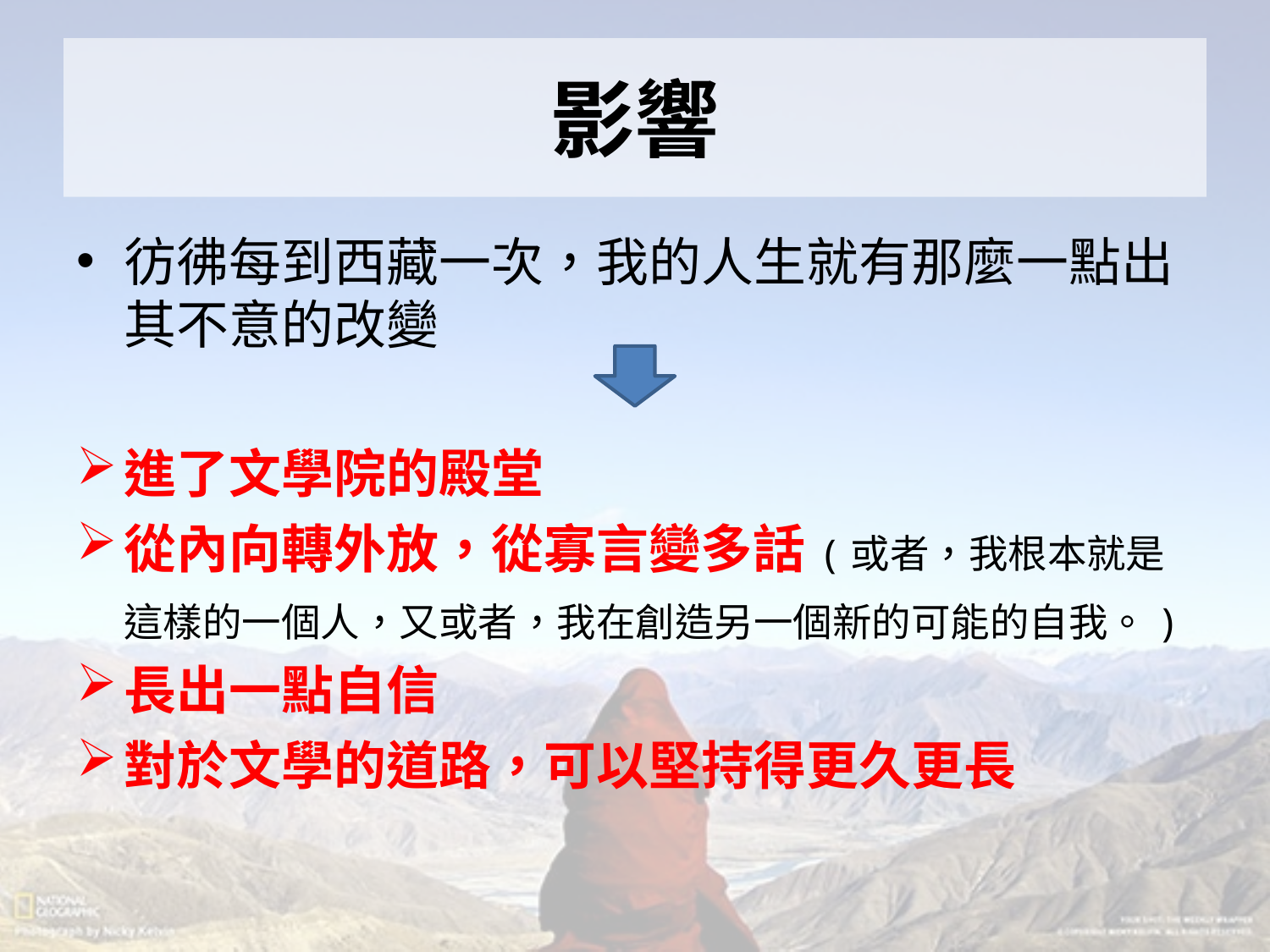

# 影響
彷彿每到西藏一次，我的人生就有那麼一點出其不意的改變

進了文學院的殿堂
從內向轉外放，從寡言變多話(或者，我根本就是這樣的一個人，又或者，我在創造另一個新的可能的自我。)
長出一點自信
對於文學的道路，可以堅持得更久更長